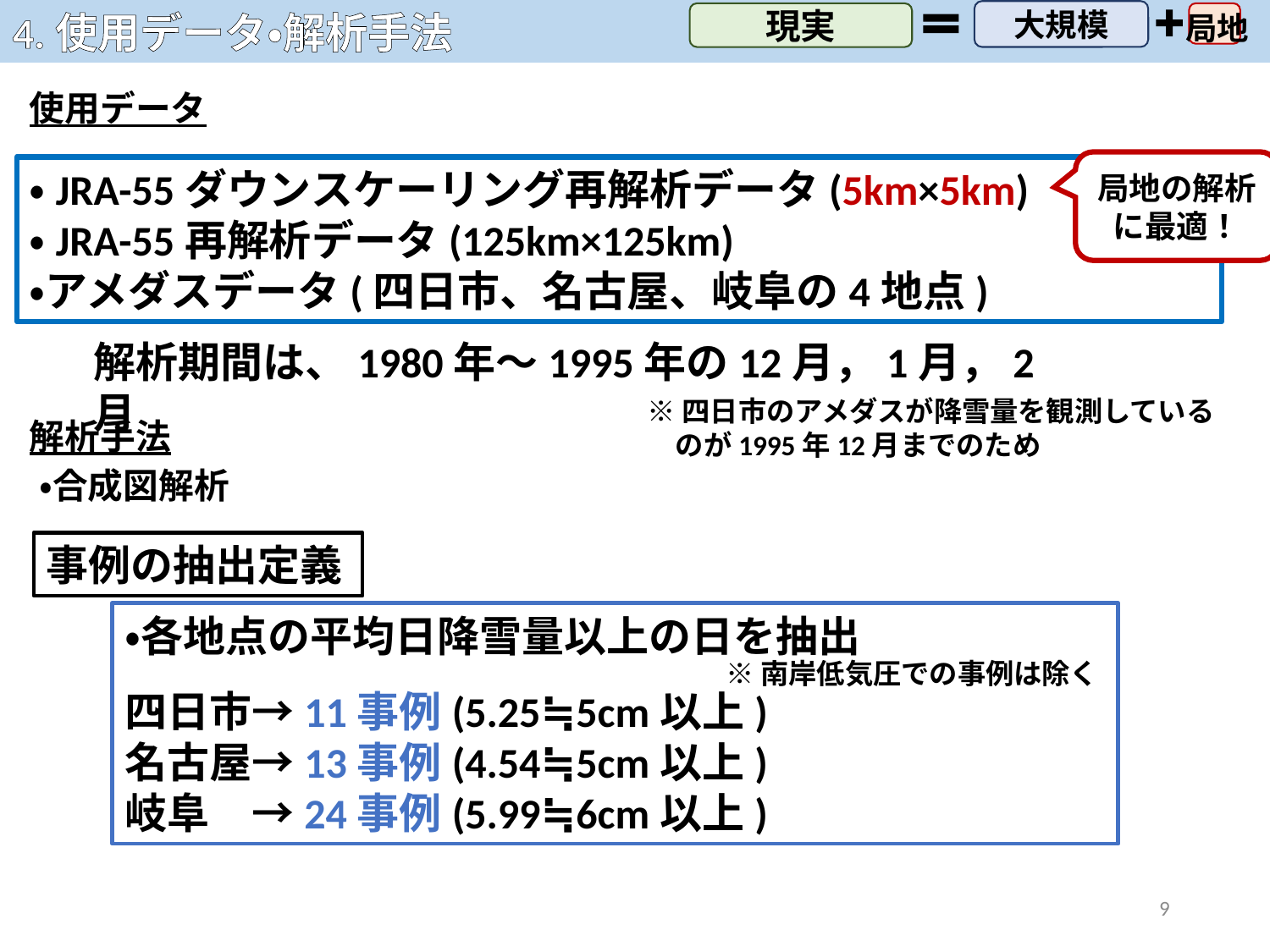

4.使用データ・解析手法
大規模
現実

局地

使用データ
局地の解析に最適！
・JRA-55ダウンスケーリング再解析データ(5km×5km)
・JRA-55再解析データ(125km×125km)
・アメダスデータ(四日市、名古屋、岐阜の4地点)
解析期間は、1980年～1995年の12月，1月，2月
※四日市のアメダスが降雪量を観測している
　のが1995年12月までのため
解析手法
・合成図解析
事例の抽出定義
・各地点の平均日降雪量以上の日を抽出

四日市→11事例(5.25≒5cm以上)
名古屋→13事例(4.54≒5cm以上)
岐阜　→24事例(5.99≒6cm以上)
※南岸低気圧での事例は除く
9